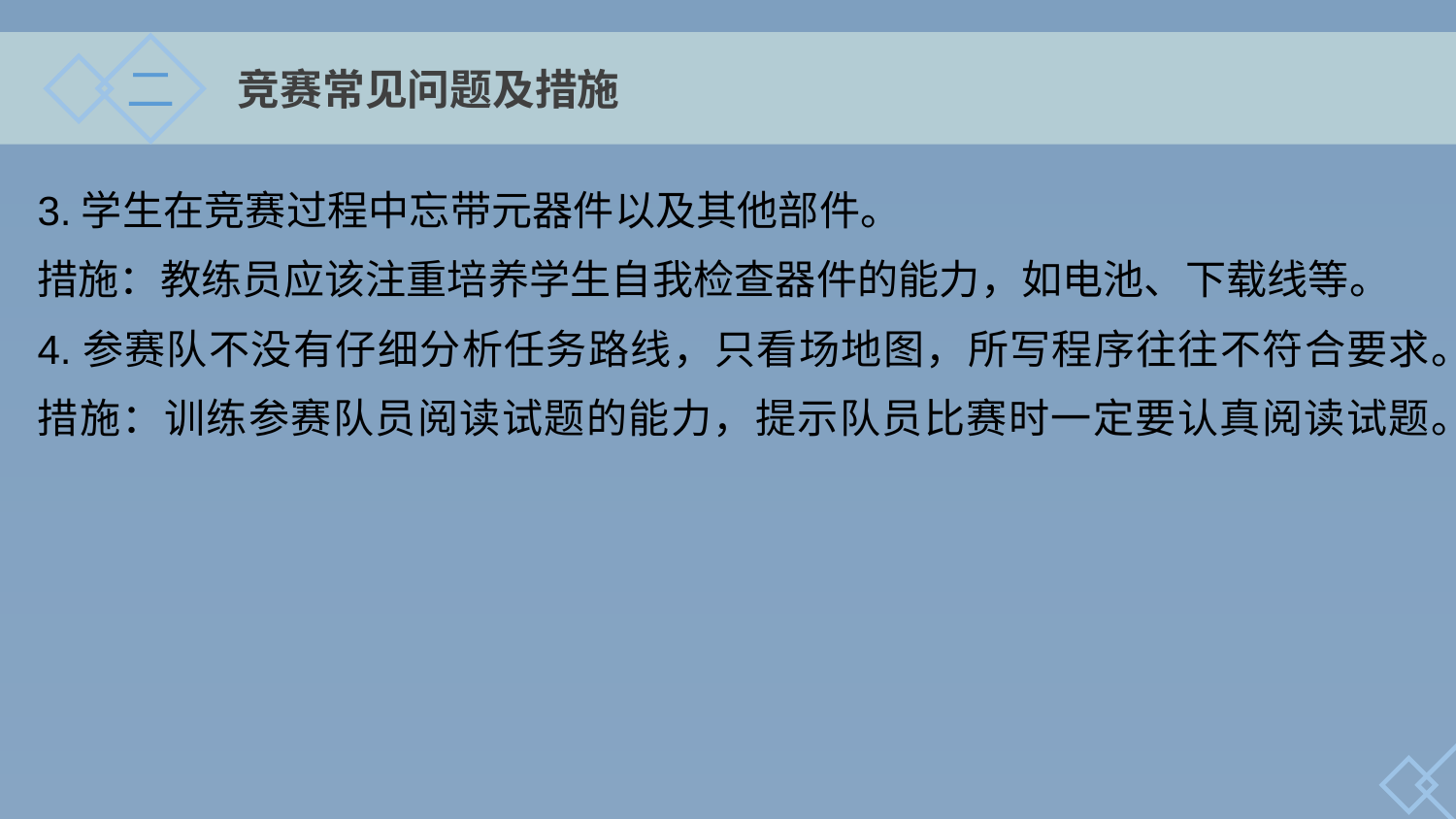

二
竞赛常见问题及措施

3.学生在竞赛过程中忘带元器件以及其他部件。
措施：教练员应该注重培养学生自我检查器件的能力，如电池、下载线等。
4.参赛队不没有仔细分析任务路线，只看场地图，所写程序往往不符合要求。
措施：训练参赛队员阅读试题的能力，提示队员比赛时一定要认真阅读试题。